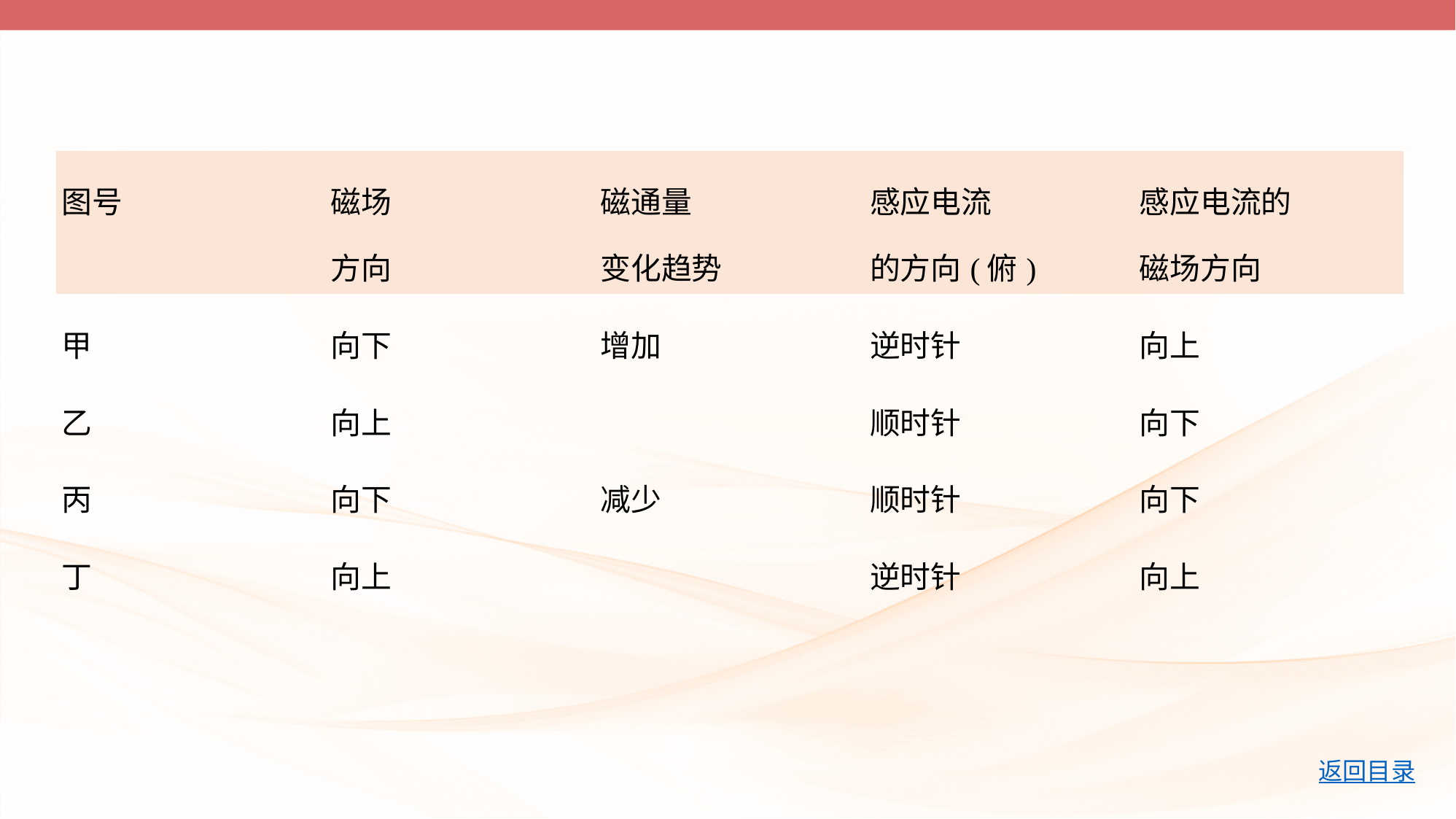

| 图号 | 磁场 方向 | 磁通量 变化趋势 | 感应电流 的方向(俯) | 感应电流的 磁场方向 |
| --- | --- | --- | --- | --- |
| 甲 | 向下 | 增加 | 逆时针 | 向上 |
| 乙 | 向上 |  | 顺时针 | 向下 |
| 丙 | 向下 | 减少 | 顺时针 | 向下 |
| 丁 | 向上 |  | 逆时针 | 向上 |